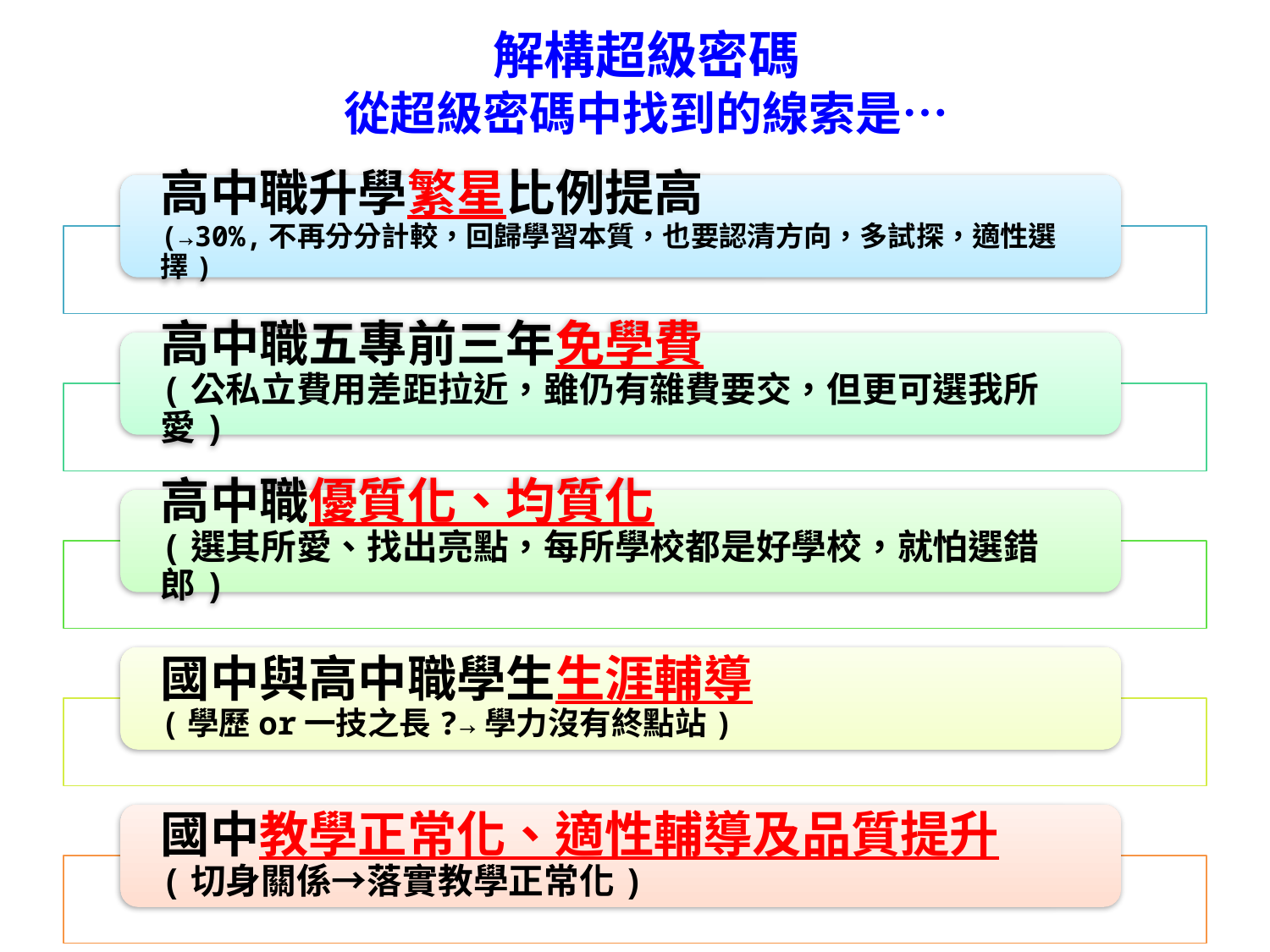

# 解構超級密碼 從超級密碼中找到的線索是…
高中職升學繁星比例提高
(→30%,不再分分計較，回歸學習本質，也要認清方向，多試探，適性選擇)
高中職五專前三年免學費
(公私立費用差距拉近，雖仍有雜費要交，但更可選我所愛)
高中職優質化、均質化
(選其所愛、找出亮點，每所學校都是好學校，就怕選錯郎)
國中與高中職學生生涯輔導
(學歷or一技之長?→學力沒有終點站)
國中教學正常化、適性輔導及品質提升
(切身關係→落實教學正常化)